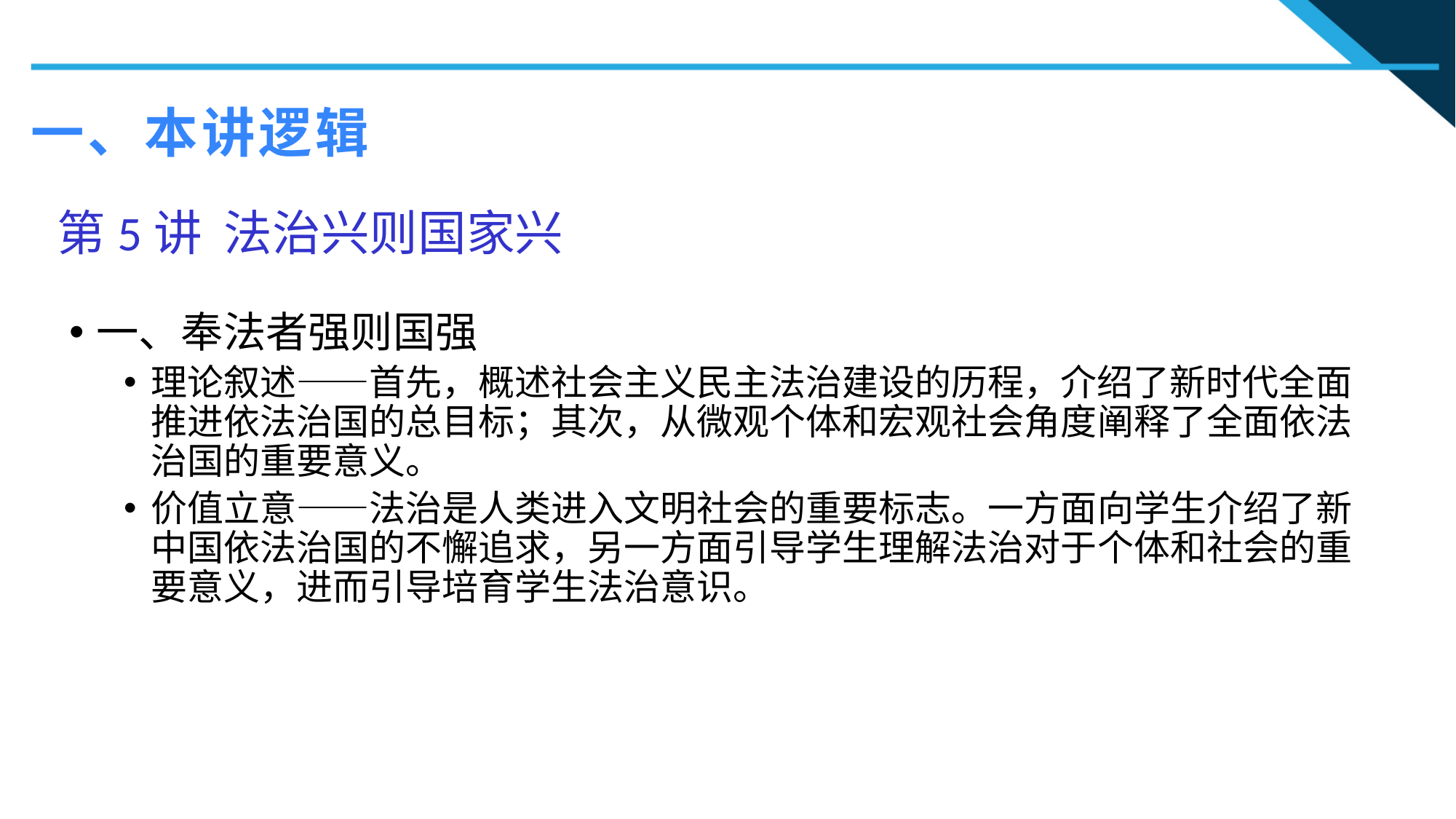

一、本讲逻辑
第5讲  法治兴则国家兴

一、奉法者强则国强
理论叙述——首先，概述社会主义民主法治建设的历程，介绍了新时代全面推进依法治国的总目标；其次，从微观个体和宏观社会角度阐释了全面依法治国的重要意义。
价值立意——法治是人类进入文明社会的重要标志。一方面向学生介绍了新中国依法治国的不懈追求，另一方面引导学生理解法治对于个体和社会的重要意义，进而引导培育学生法治意识。